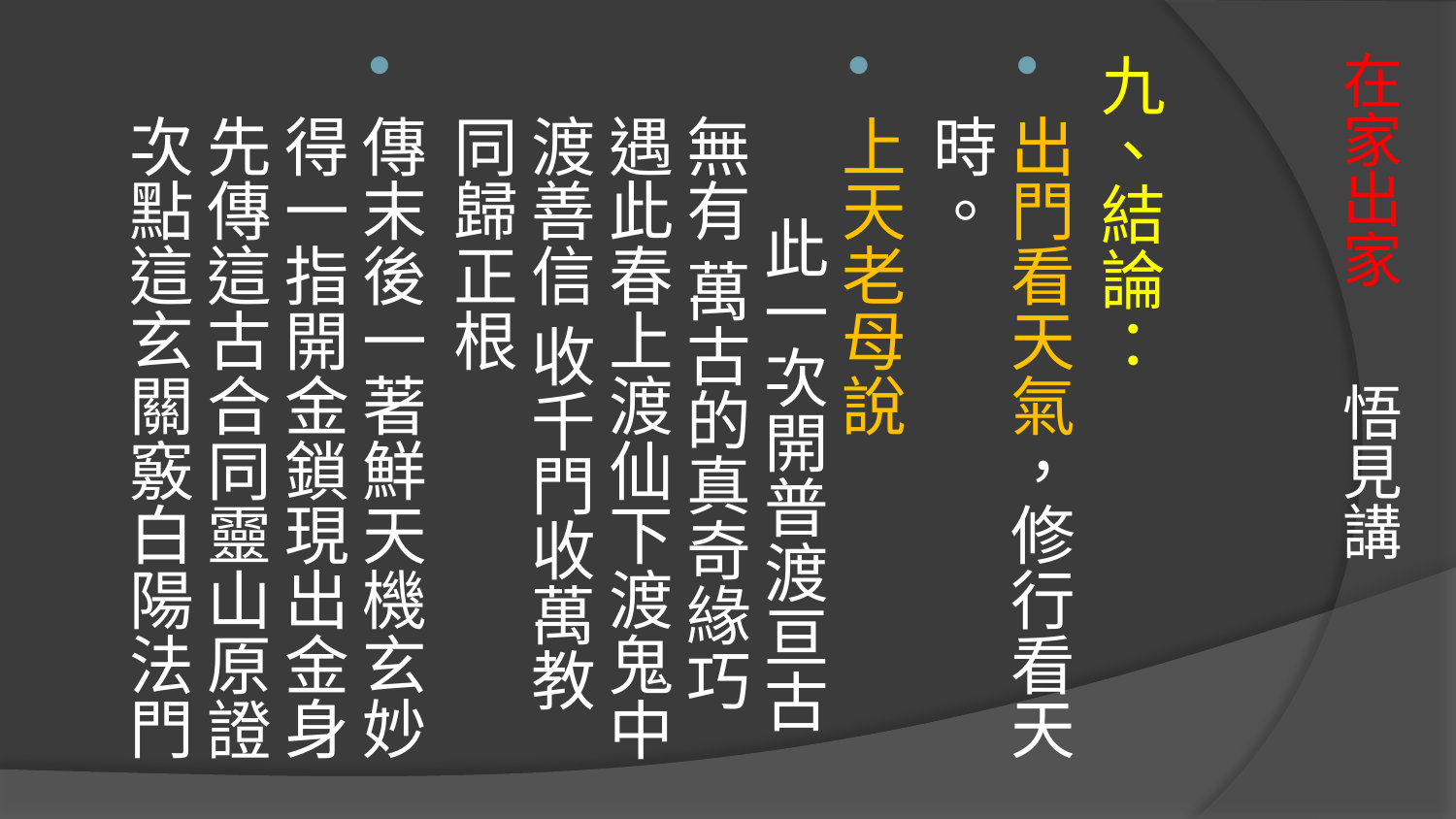

九、結論：
出門看天氣，修行看天時。
上天老母說                               此一次開普渡亘古無有 萬古的真奇緣巧遇此春上渡仙下渡鬼中渡善信 收千門收萬教同歸正根
傳末後一著鮮天機玄妙 得一指開金鎖現出金身先傳這古合同靈山原證 次點這玄關竅白陽法門

# 在家出家       悟見講